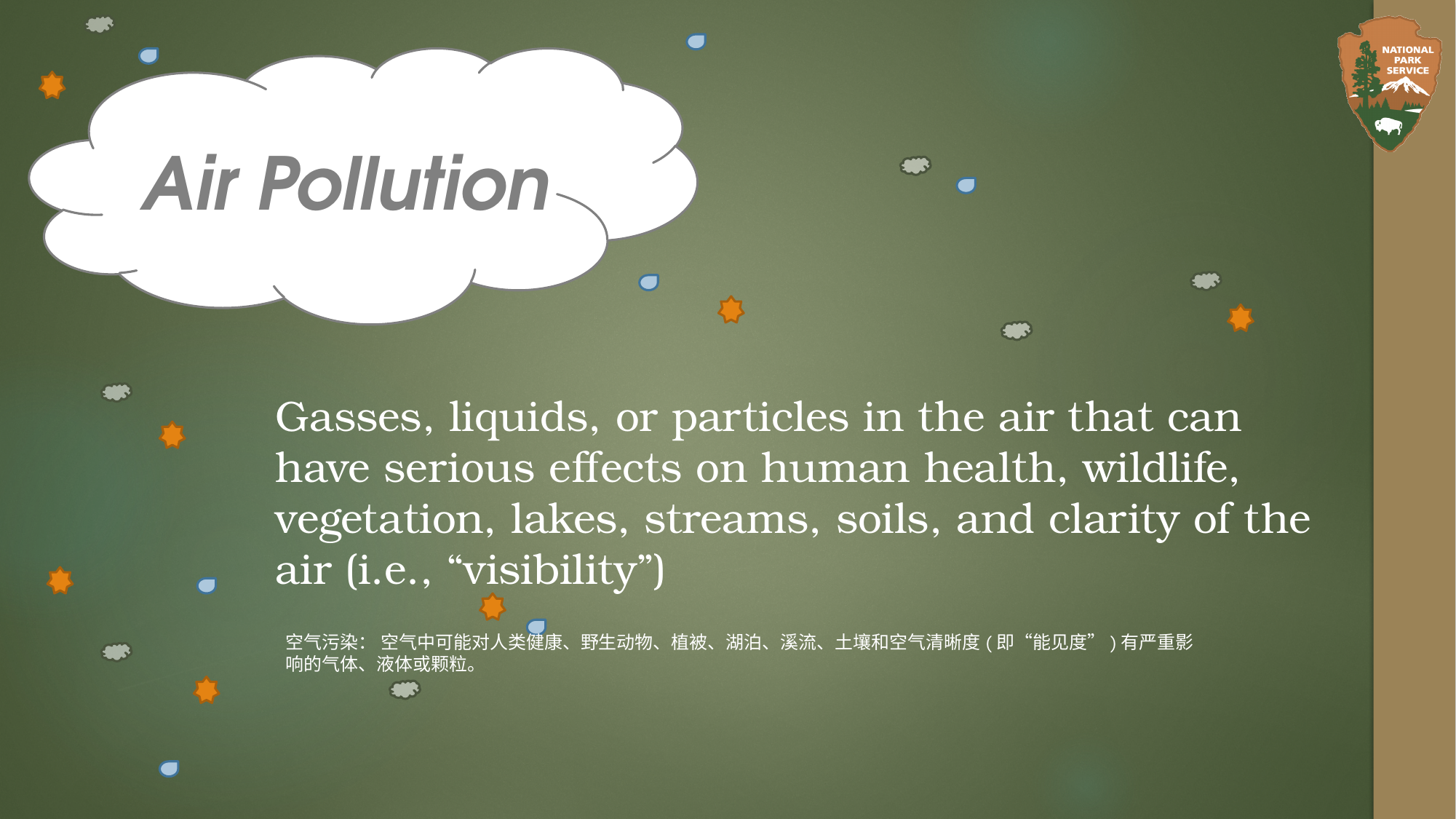

Air Pollution

Gasses, liquids, or particles in the air that can have serious effects on human health, wildlife, vegetation, lakes, streams, soils, and clarity of the air (i.e., “visibility”)

空气污染： 空气中可能对人类健康、野生动物、植被、湖泊、溪流、土壤和空气清晰度(即“能见度”)有严重影响的气体、液体或颗粒。